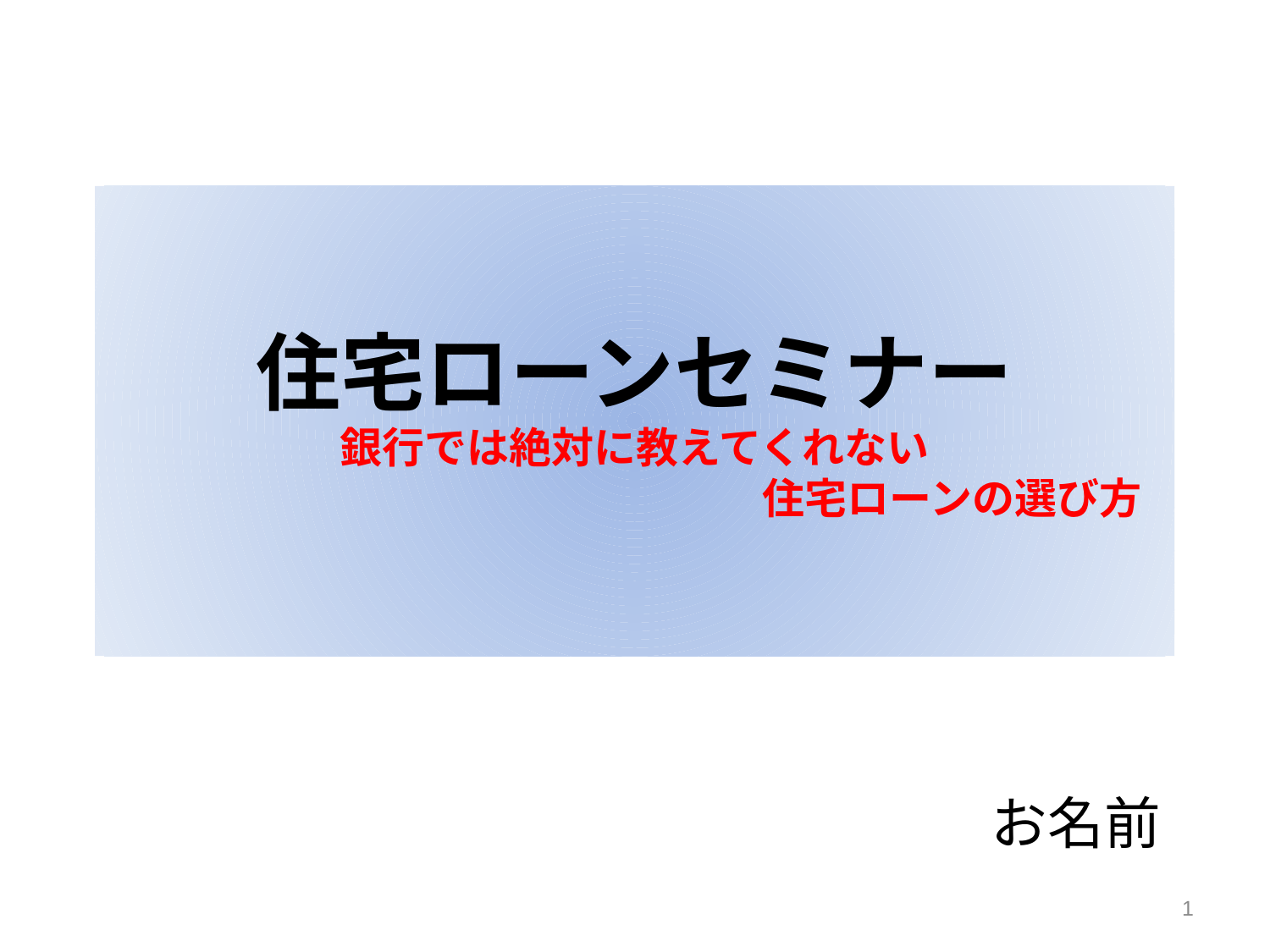

# 住宅ローンセミナー 銀行では絶対に教えてくれない 　　　　　　　　　　　　　　　住宅ローンの選び方

お名前
1